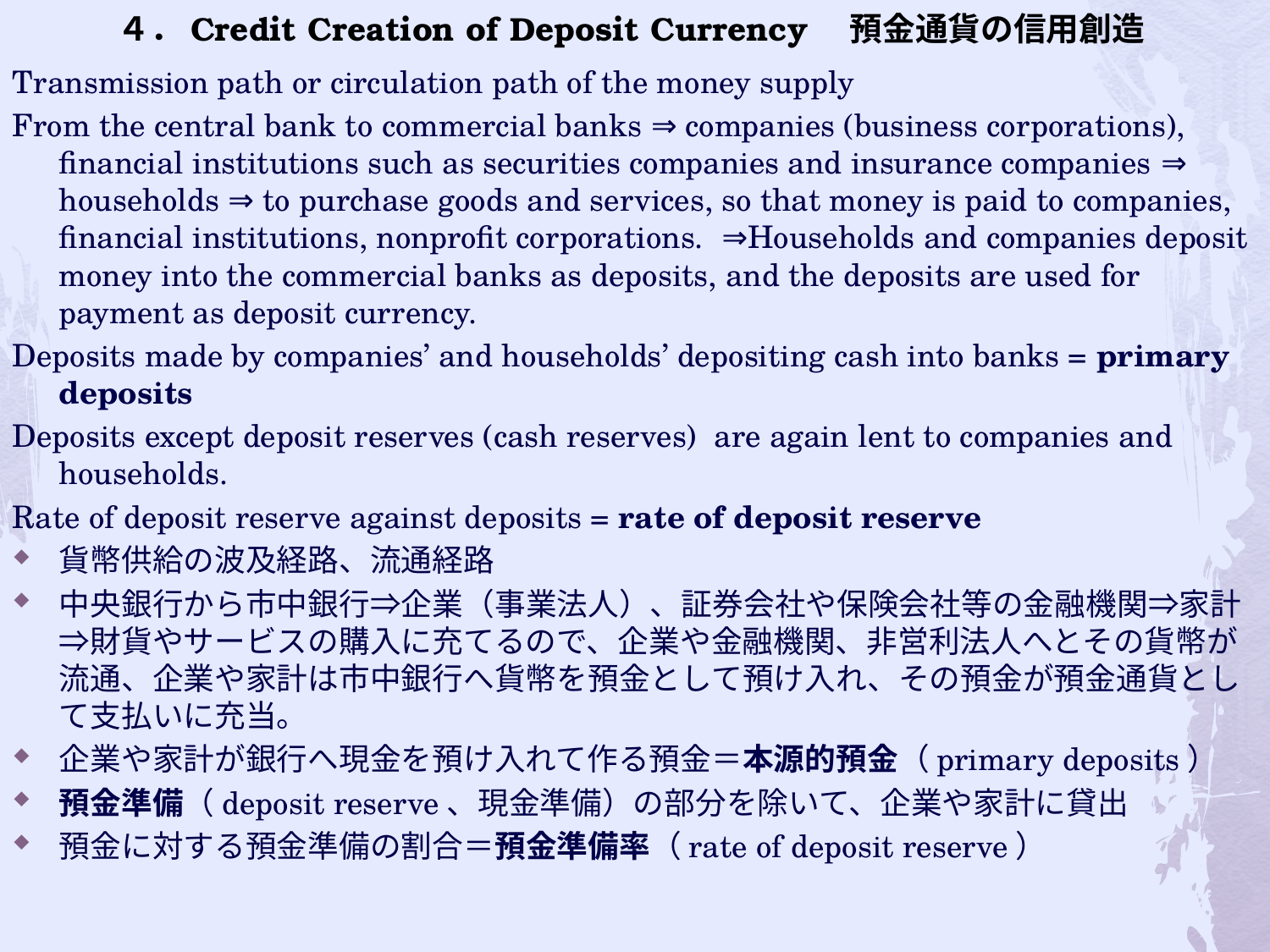

# ４．Credit Creation of Deposit Currency   預金通貨の信用創造
Transmission path or circulation path of the money supply
From the central bank to commercial banks ⇒ companies (business corporations), financial institutions such as securities companies and insurance companies ⇒ households ⇒ to purchase goods and services, so that money is paid to companies, financial institutions, nonprofit corporations.  ⇒Households and companies deposit money into the commercial banks as deposits, and the deposits are used for payment as deposit currency.
Deposits made by companies’ and households’ depositing cash into banks = primary deposits
Deposits except deposit reserves (cash reserves)  are again lent to companies and households.
Rate of deposit reserve against deposits = rate of deposit reserve
貨幣供給の波及経路、流通経路
中央銀行から市中銀行⇒企業（事業法人）、証券会社や保険会社等の金融機関⇒家計⇒財貨やサービスの購入に充てるので、企業や金融機関、非営利法人へとその貨幣が流通、企業や家計は市中銀行へ貨幣を預金として預け入れ、その預金が預金通貨として支払いに充当。
企業や家計が銀行へ現金を預け入れて作る預金＝本源的預金（primary deposits）
預金準備（deposit reserve、現金準備）の部分を除いて、企業や家計に貸出
預金に対する預金準備の割合＝預金準備率（rate of deposit reserve）